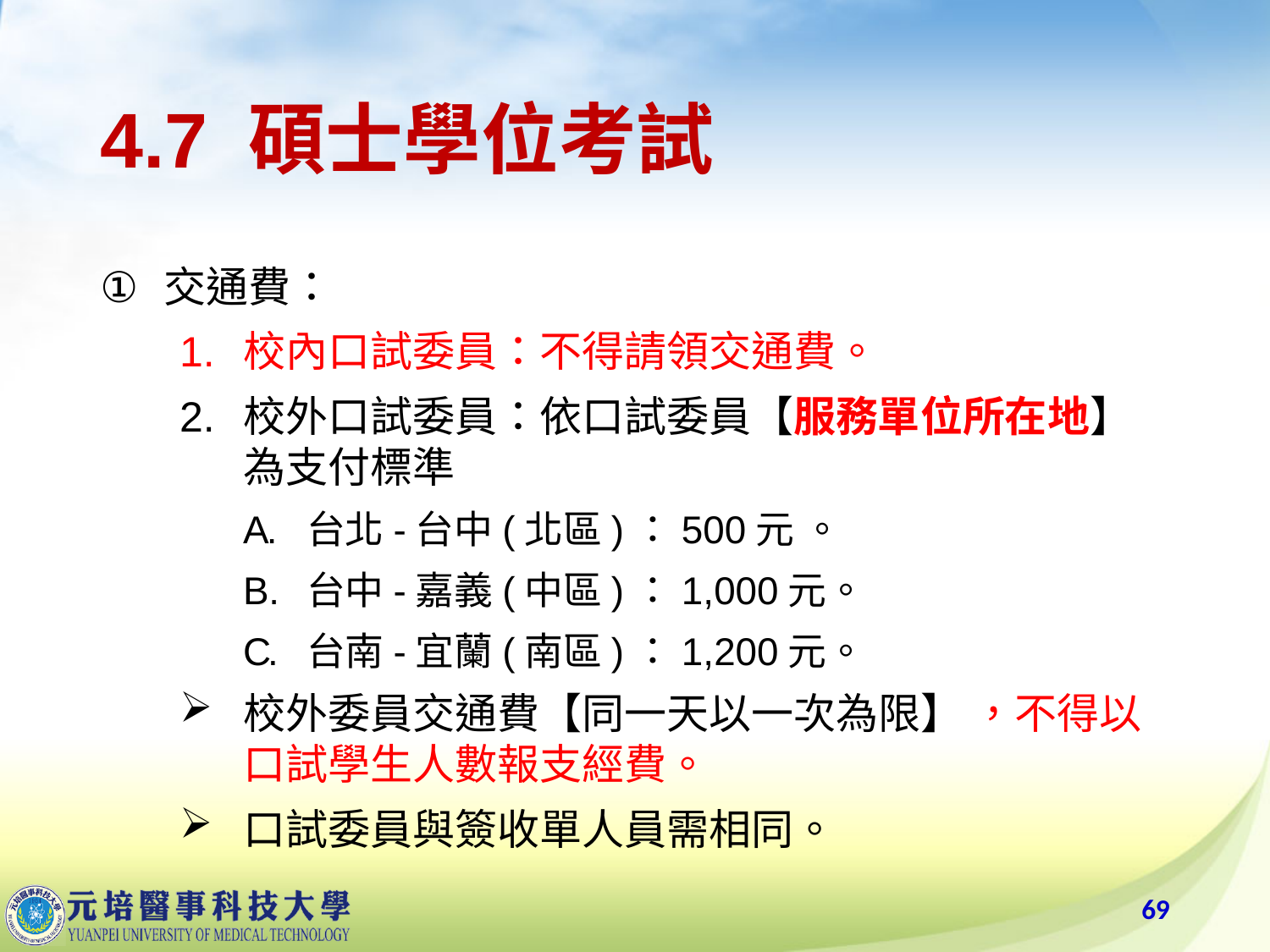

# 4.7 碩士學位考試
交通費：
校內口試委員：不得請領交通費。
校外口試委員：依口試委員【服務單位所在地】為支付標準
台北-台中(北區)：500元 。
台中-嘉義(中區)：1,000元。
台南-宜蘭(南區)：1,200元。
校外委員交通費【同一天以一次為限】 ，不得以口試學生人數報支經費。
口試委員與簽收單人員需相同。
69